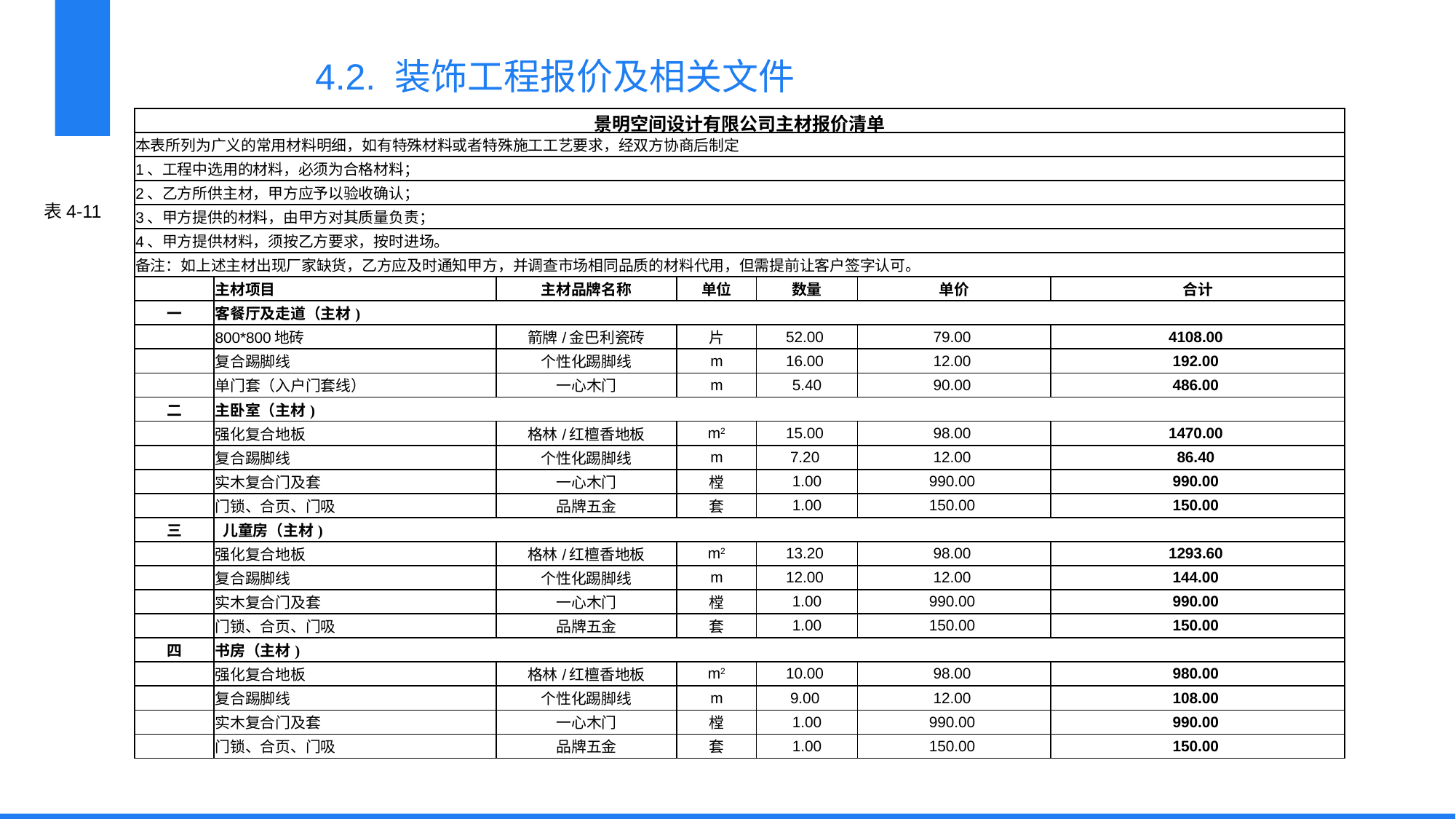

4.2. 装饰工程报价及相关文件
| 景明空间设计有限公司主材报价清单 |  |  |  |  |  |  |
| --- | --- | --- | --- | --- | --- | --- |
| 本表所列为广义的常用材料明细，如有特殊材料或者特殊施工工艺要求，经双方协商后制定 |  |  |  |  |  |  |
| 1、工程中选用的材料，必须为合格材料； |  |  |  |  |  |  |
| 2、乙方所供主材，甲方应予以验收确认； |  |  |  |  |  |  |
| 3、甲方提供的材料，由甲方对其质量负责； |  |  |  |  |  |  |
| 4、甲方提供材料，须按乙方要求，按时进场。 |  |  |  |  |  |  |
| 备注：如上述主材出现厂家缺货，乙方应及时通知甲方，并调查市场相同品质的材料代用，但需提前让客户签字认可。 |  |  |  |  |  |  |
|  | 主材项目 | 主材品牌名称 | 单位 | 数量 | 单价 | 合计 |
| 一 | 客餐厅及走道（主材) |  |  |  |  |  |
|  | 800\*800地砖 | 箭牌/金巴利瓷砖 | 片 | 52.00 | 79.00 | 4108.00 |
|  | 复合踢脚线 | 个性化踢脚线 | m | 16.00 | 12.00 | 192.00 |
|  | 单门套（入户门套线） | 一心木门 | m | 5.40 | 90.00 | 486.00 |
| 二 | 主卧室（主材) |  |  |  |  |  |
|  | 强化复合地板 | 格林/红檀香地板 | m2 | 15.00 | 98.00 | 1470.00 |
|  | 复合踢脚线 | 个性化踢脚线 | m | 7.20 | 12.00 | 86.40 |
|  | 实木复合门及套 | 一心木门 | 樘 | 1.00 | 990.00 | 990.00 |
|  | 门锁、合页、门吸 | 品牌五金 | 套 | 1.00 | 150.00 | 150.00 |
| 三 | 儿童房（主材) |  |  |  |  |  |
|  | 强化复合地板 | 格林/红檀香地板 | m2 | 13.20 | 98.00 | 1293.60 |
|  | 复合踢脚线 | 个性化踢脚线 | m | 12.00 | 12.00 | 144.00 |
|  | 实木复合门及套 | 一心木门 | 樘 | 1.00 | 990.00 | 990.00 |
|  | 门锁、合页、门吸 | 品牌五金 | 套 | 1.00 | 150.00 | 150.00 |
| 四 | 书房（主材) |  |  |  |  |  |
|  | 强化复合地板 | 格林/红檀香地板 | m2 | 10.00 | 98.00 | 980.00 |
|  | 复合踢脚线 | 个性化踢脚线 | m | 9.00 | 12.00 | 108.00 |
|  | 实木复合门及套 | 一心木门 | 樘 | 1.00 | 990.00 | 990.00 |
|  | 门锁、合页、门吸 | 品牌五金 | 套 | 1.00 | 150.00 | 150.00 |
表4-11